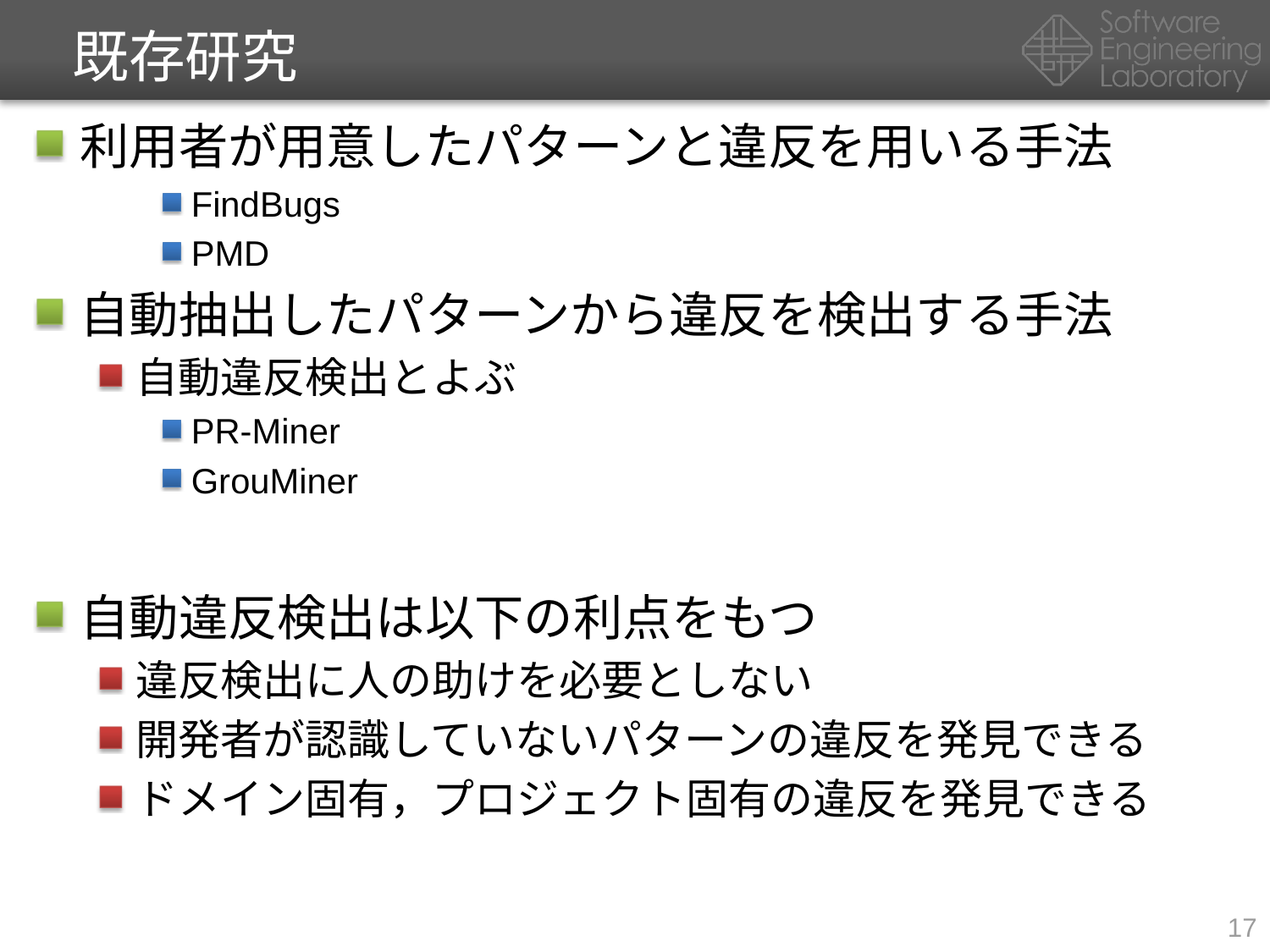

# 既存研究
利用者が用意したパターンと違反を用いる手法
FindBugs
PMD
自動抽出したパターンから違反を検出する手法
自動違反検出とよぶ
PR-Miner
GrouMiner

自動違反検出は以下の利点をもつ
違反検出に人の助けを必要としない
開発者が認識していないパターンの違反を発見できる
ドメイン固有，プロジェクト固有の違反を発見できる

17